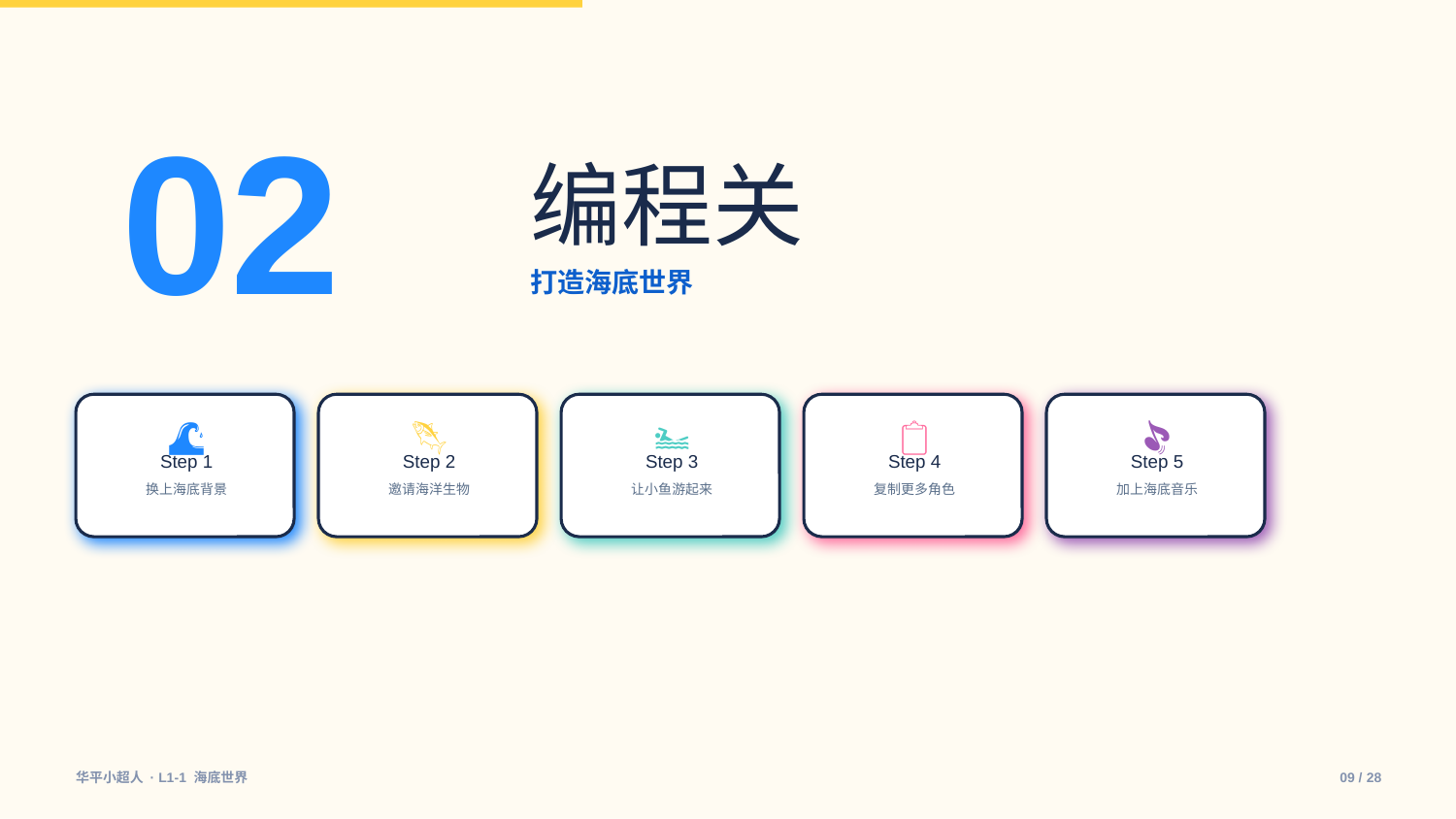

02
编程关
打造海底世界

🌊
🐟
🏊
📋
🎵
Step 1
Step 2
Step 3
Step 4
Step 5
换上海底背景
邀请海洋生物
让小鱼游起来
复制更多角色
加上海底音乐
华平小超人 · L1-1 海底世界
09 / 28